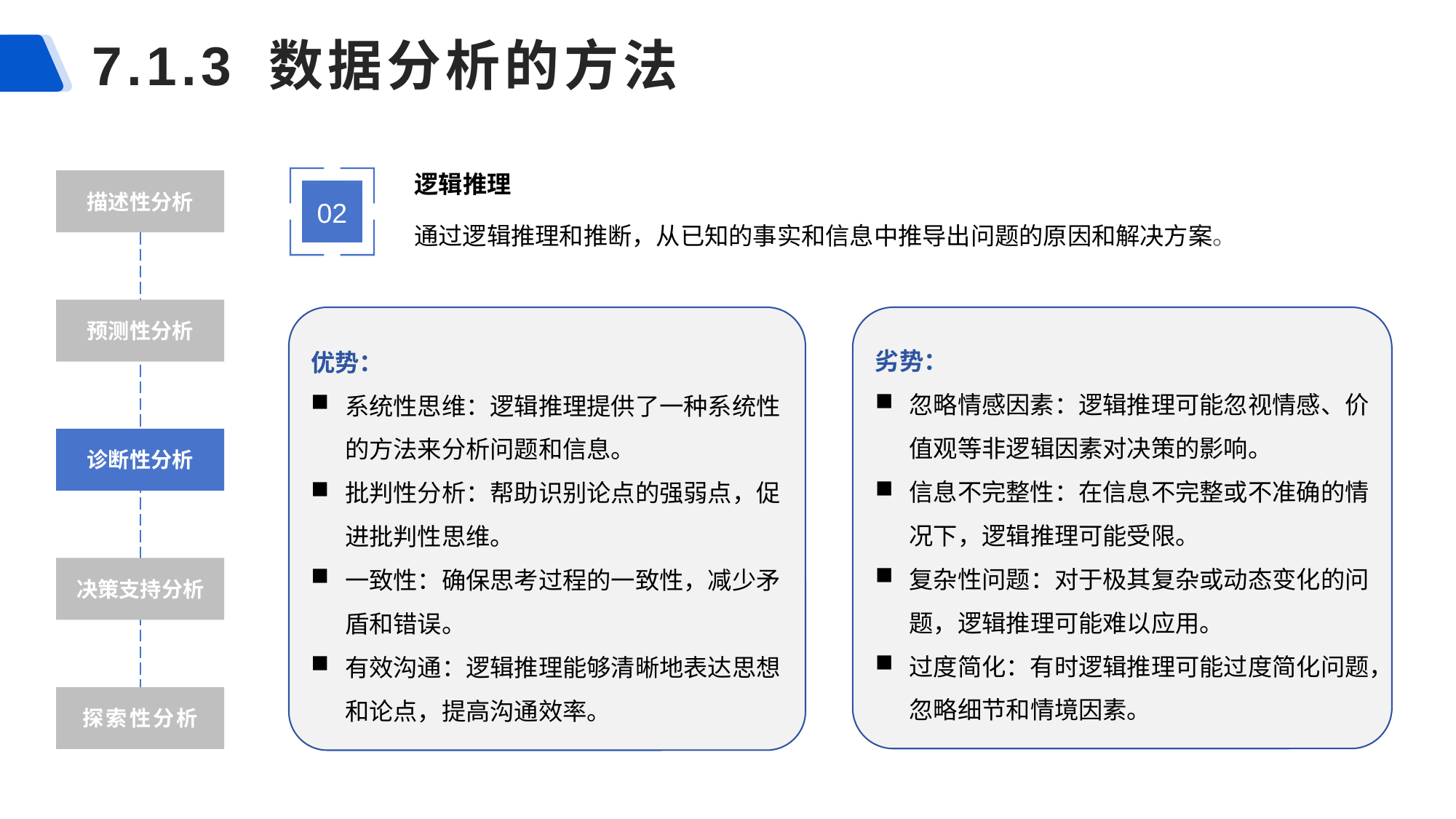

# 7.1.3 数据分析的方法
逻辑推理

02
描述性分析
通过逻辑推理和推断，从已知的事实和信息中推导出问题的原因和解决方案。
预测性分析
优势：
系统性思维：逻辑推理提供了一种系统性的方法来分析问题和信息。
批判性分析：帮助识别论点的强弱点，促进批判性思维。
一致性：确保思考过程的一致性，减少矛盾和错误。
有效沟通：逻辑推理能够清晰地表达思想和论点，提高沟通效率。
劣势：
忽略情感因素：逻辑推理可能忽视情感、价值观等非逻辑因素对决策的影响。
信息不完整性：在信息不完整或不准确的情况下，逻辑推理可能受限。
复杂性问题：对于极其复杂或动态变化的问题，逻辑推理可能难以应用。
过度简化：有时逻辑推理可能过度简化问题，忽略细节和情境因素。
诊断性分析
决策支持分析
探索性分析